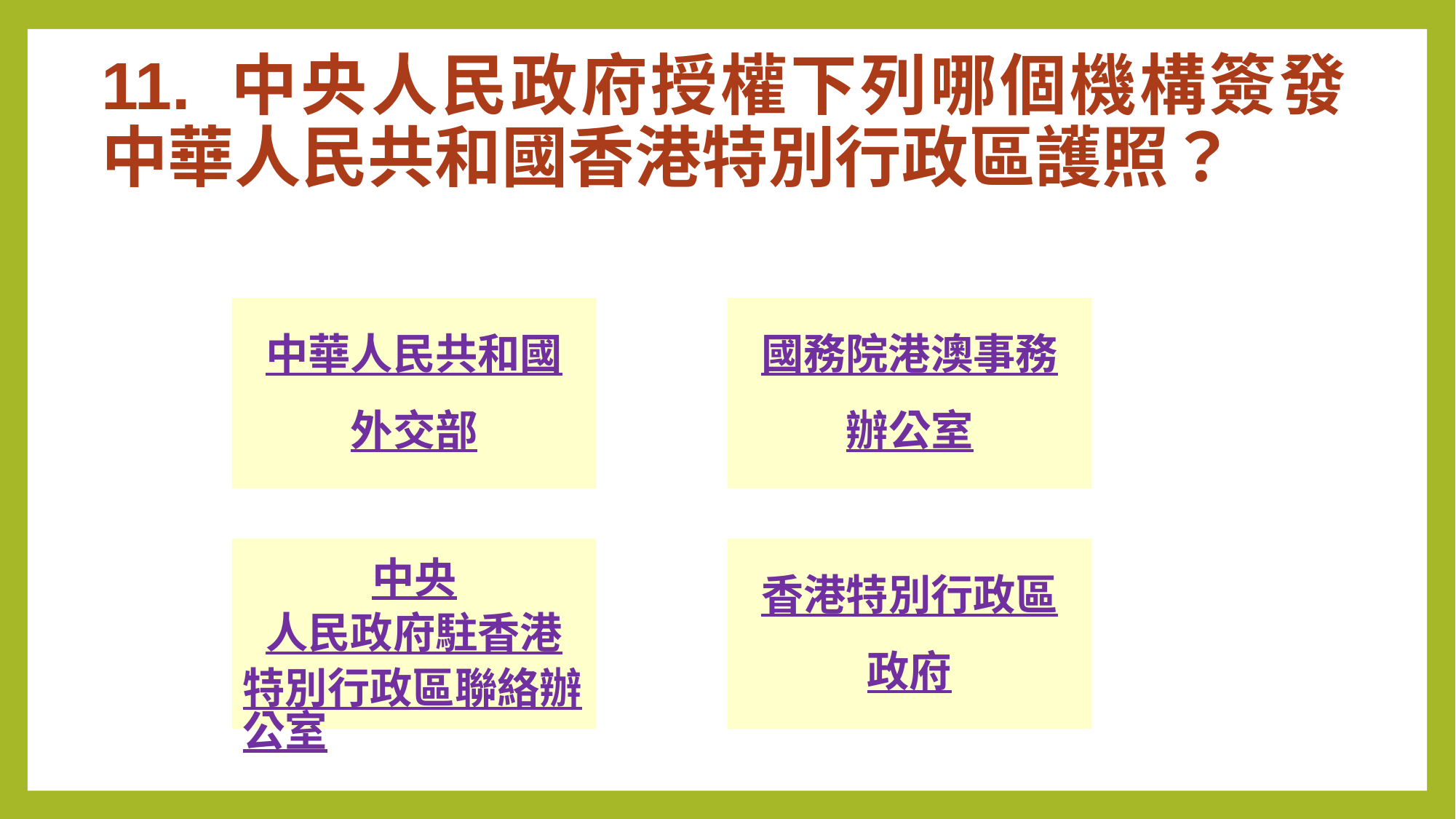

# 11. 中央人民政府授權下列哪個機構簽發中華人民共和國香港特別行政區護照？
中華人民共和國
外交部
國務院港澳事務
辦公室
中央人民政府駐香港特別行政區聯絡辦公室
香港特別行政區
政府